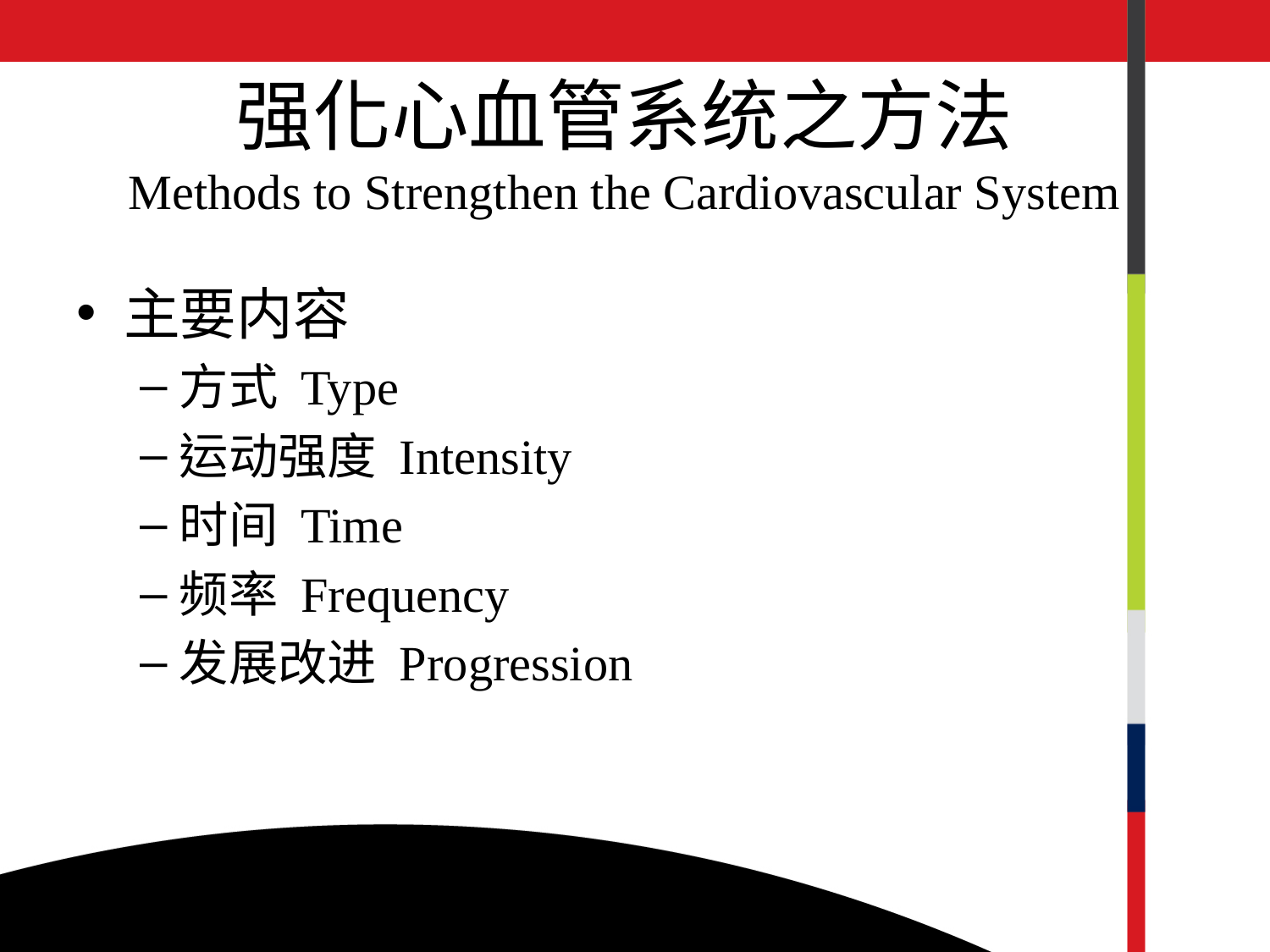

强化心血管系统之方法
Methods to Strengthen the Cardiovascular System
主要内容
方式 Type
运动强度 Intensity
时间 Time
频率 Frequency
发展改进 Progression